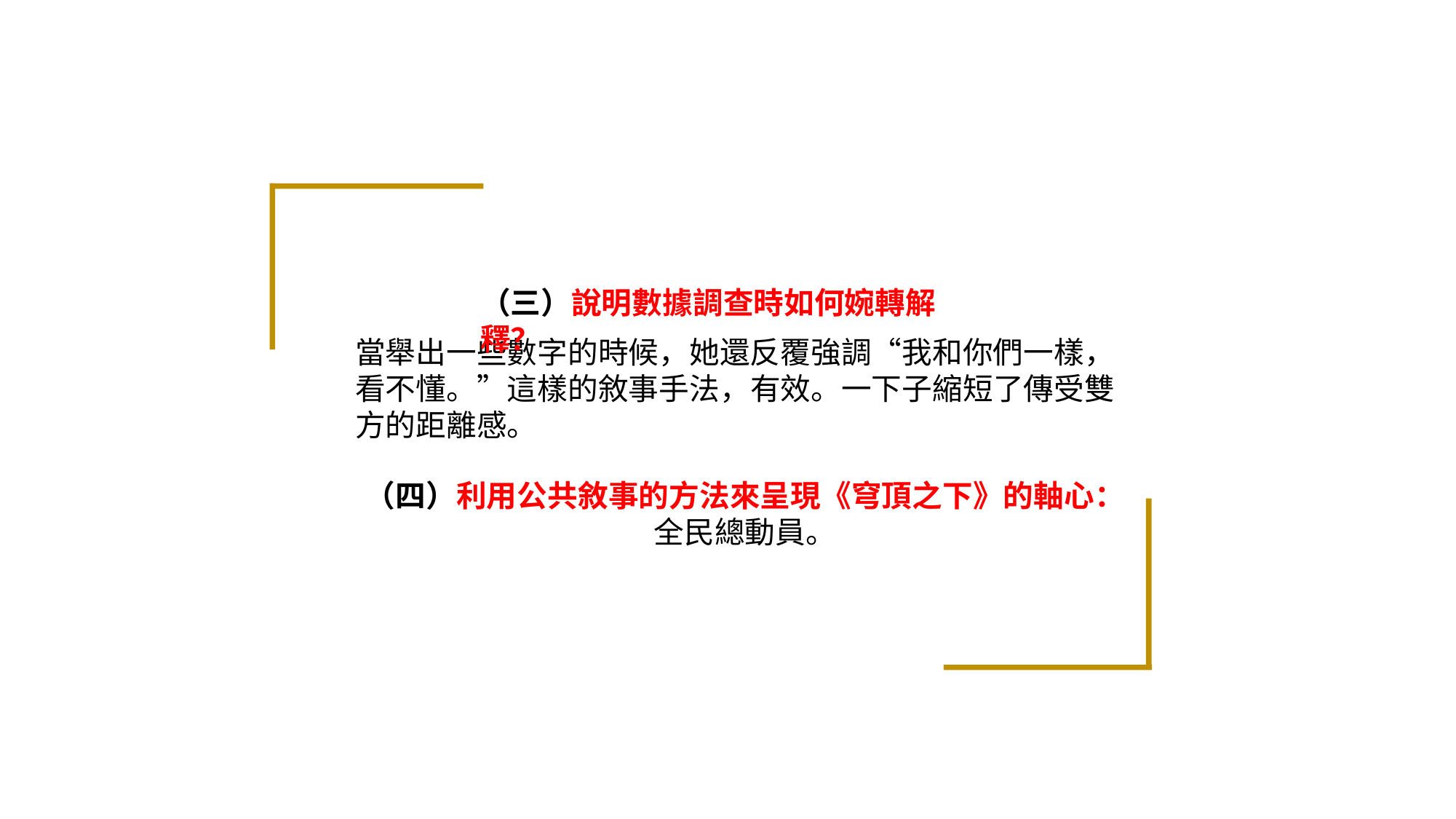

（三）說明數據調查時如何婉轉解釋？
當舉出一些數字的時候，她還反覆強調“我和你們一樣，看不懂。”這樣的敘事手法，有效。一下子縮短了傳受雙方的距離感。
（四）利用公共敘事的方法來呈現《穹頂之下》的軸心：全民總動員。